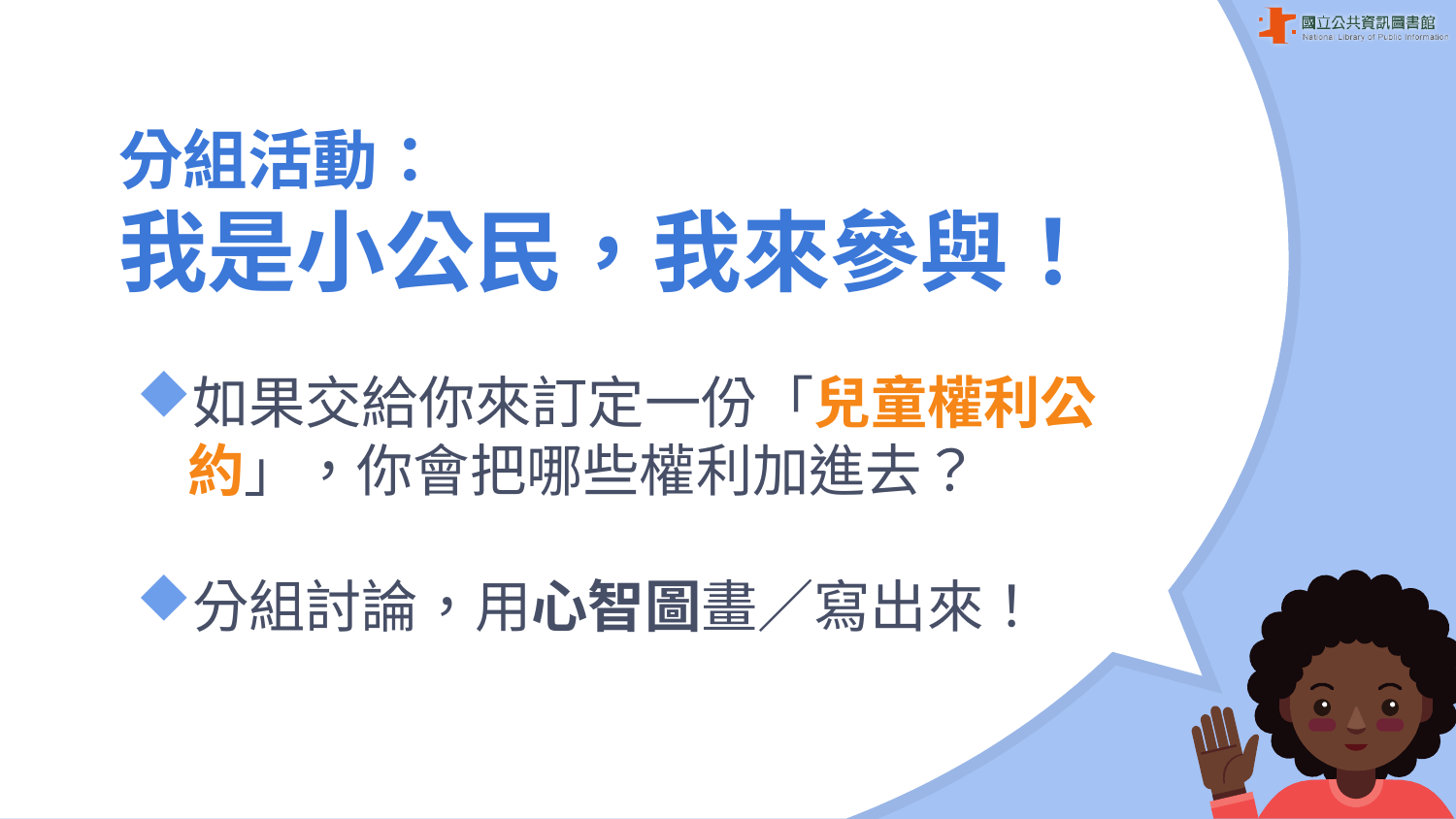

# 分組活動： 我是小公民，我來參與！
如果交給你來訂定一份「兒童權利公約」，你會把哪些權利加進去？

分組討論，用心智圖畫／寫出來！